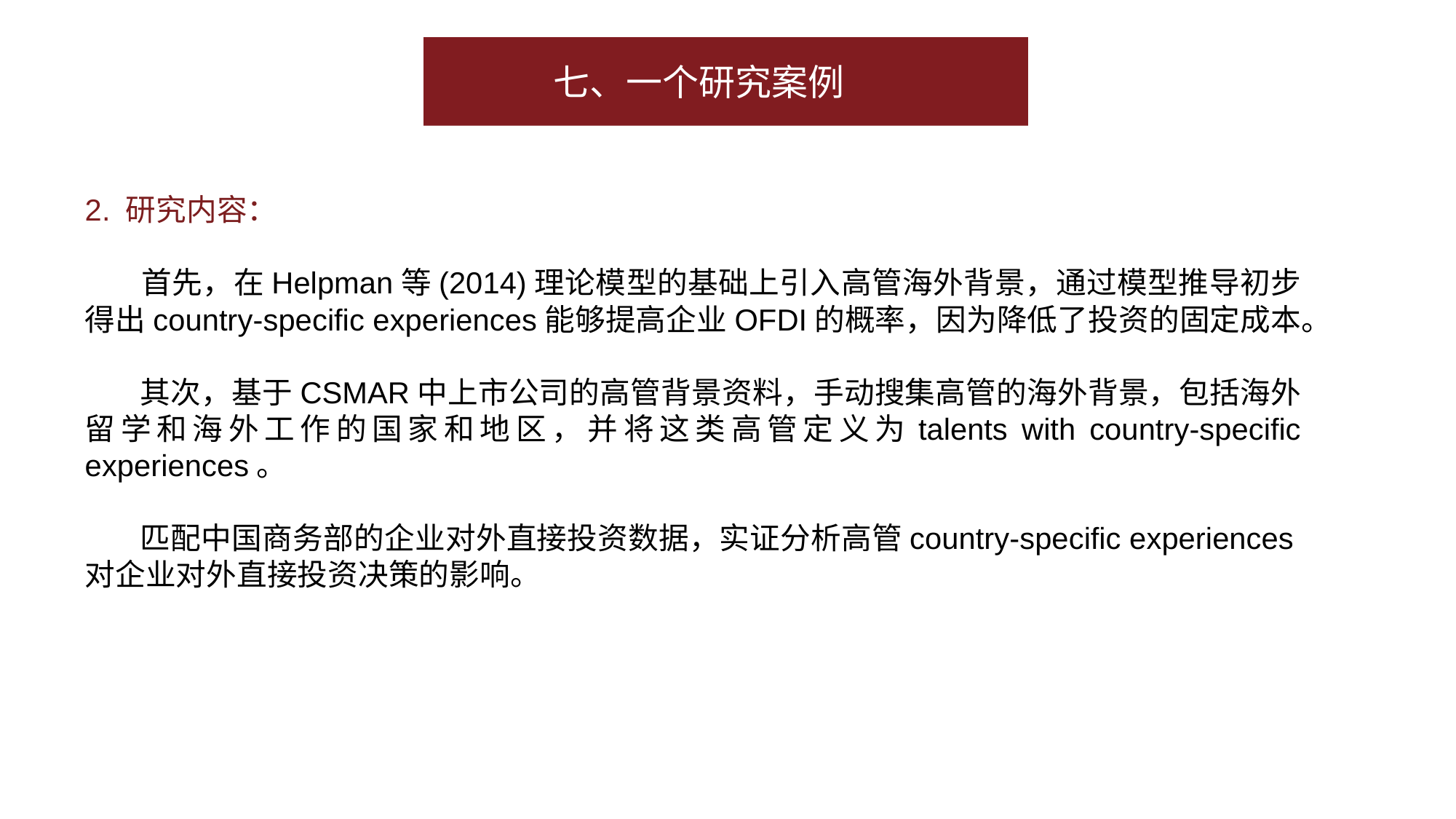

七、一个研究案例
2. 研究内容：

       首先，在Helpman等(2014)理论模型的基础上引入高管海外背景，通过模型推导初步得出country-specific experiences能够提高企业OFDI的概率，因为降低了投资的固定成本。

       其次，基于CSMAR中上市公司的高管背景资料，手动搜集高管的海外背景，包括海外留学和海外工作的国家和地区，并将这类高管定义为talents with country-specific experiences。

       匹配中国商务部的企业对外直接投资数据，实证分析高管country-specific experiences对企业对外直接投资决策的影响。